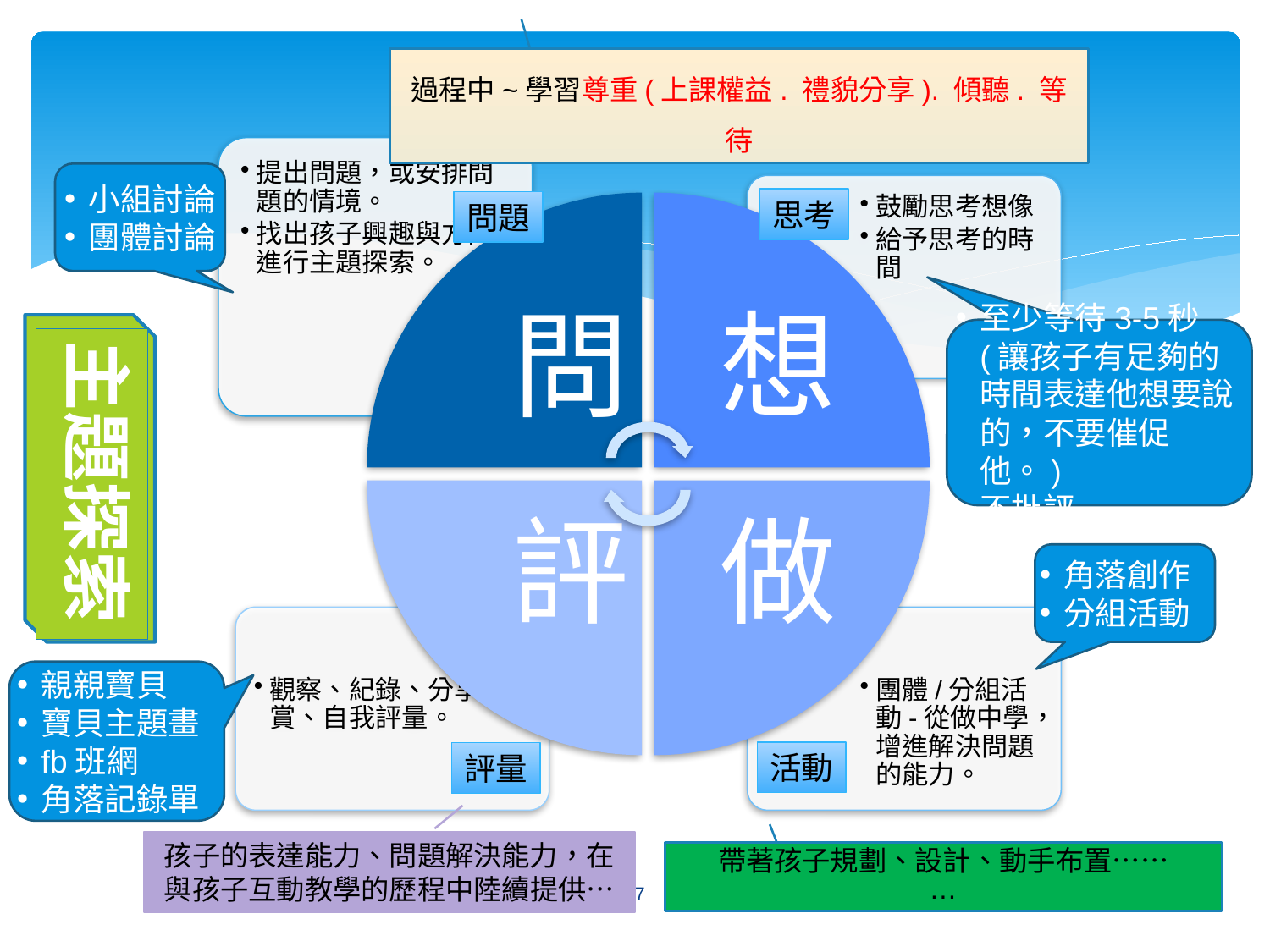

過程中~學習尊重(上課權益. 禮貌分享). 傾聽. 等待
團體/分組活動-從做中學，增進解決問題的能力。
觀察、紀錄、分享、欣賞、自我評量。
鼓勵思考想像
給予思考的時間
提出問題，或安排問題的情境。
找出孩子興趣與方向，進行主題探索。
問
想
做
評
小組討論
團體討論
思考
問題
活動
評量

主題探索
至少等待3-5秒(讓孩子有足夠的時間表達他想要說的，不要催促他。)
不批評
角落創作
分組活動
親親寶貝
寶貝主題畫
fb班網
角落記錄單
孩子的表達能力、問題解決能力，在與孩子互動教學的歷程中陸續提供…
帶著孩子規劃、設計、動手布置……
…
17
陳龍安（民83）。創造思考教學。問想做評（ATDE）創造思考教學模式，主要由問（Asking）、想（Thinking）、做（Doing）、評（Evaluating）等四種要素所構成。